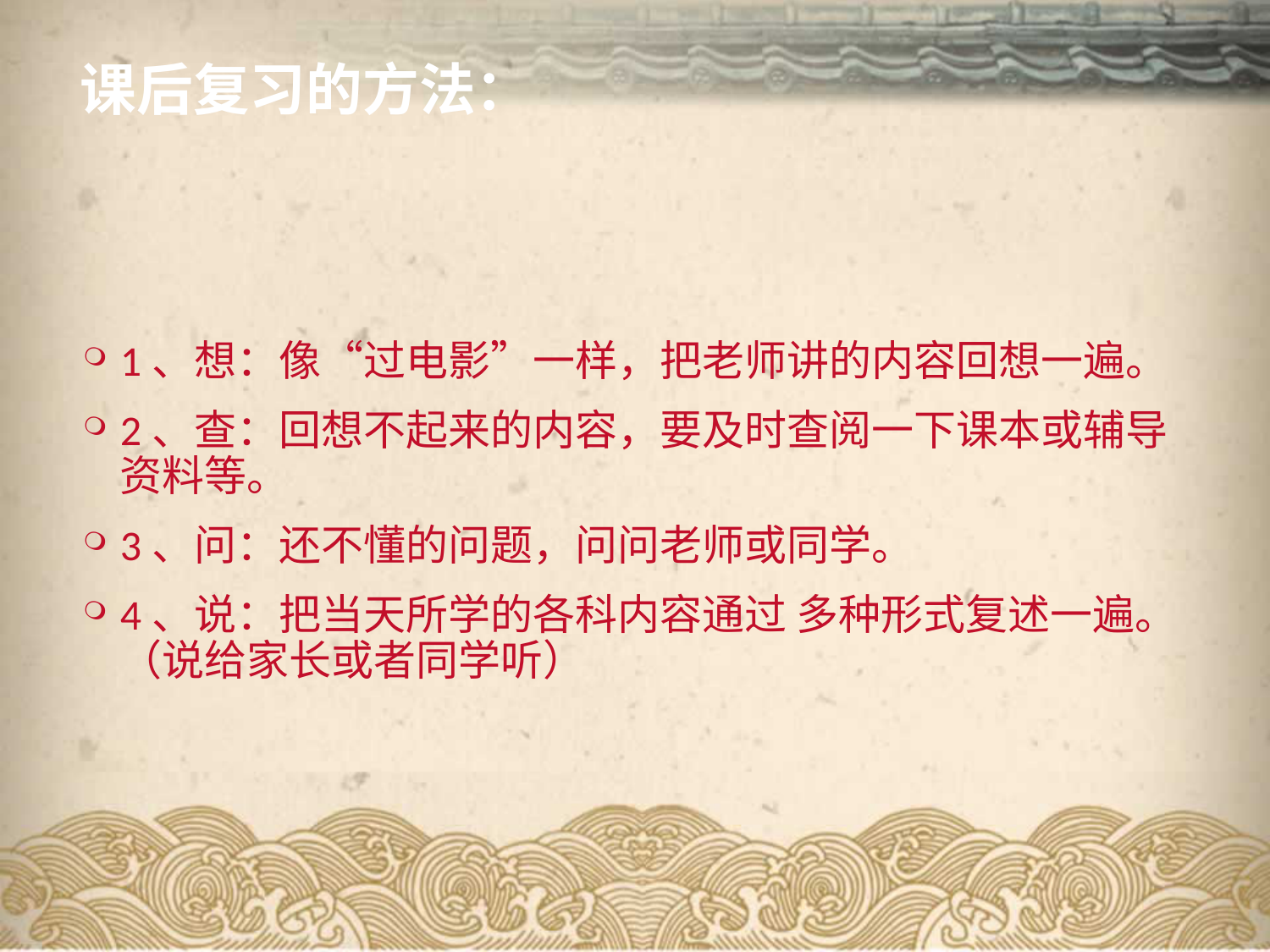

# 课后复习的方法：

1、想：像“过电影”一样，把老师讲的内容回想一遍。
2、查：回想不起来的内容，要及时查阅一下课本或辅导资料等。
3、问：还不懂的问题，问问老师或同学。
4、说：把当天所学的各科内容通过 多种形式复述一遍。（说给家长或者同学听）